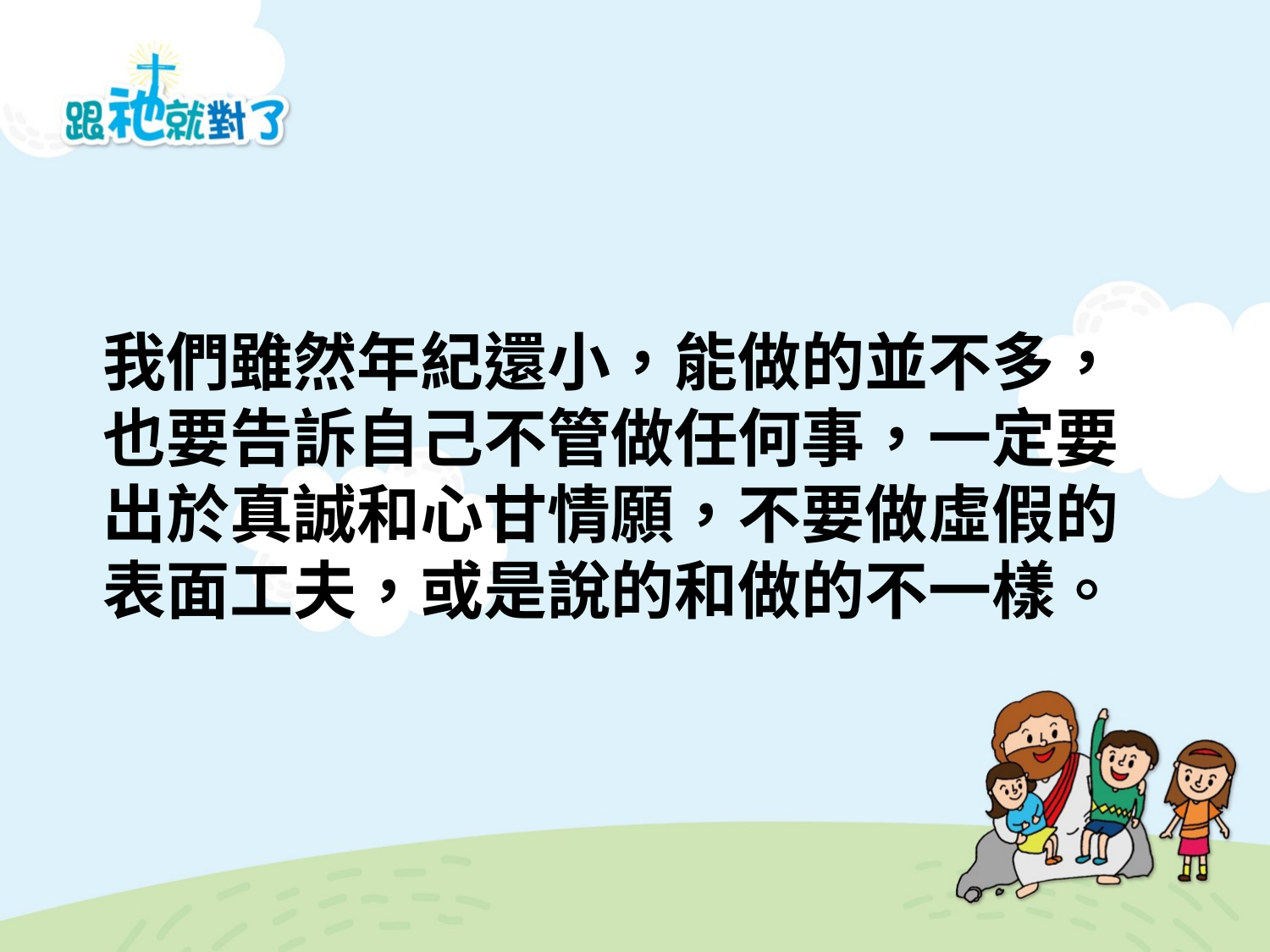

我們雖然年紀還小，能做的並不多，也要告訴自己不管做任何事，一定要出於真誠和心甘情願，不要做虛假的表面工夫，或是說的和做的不一樣。